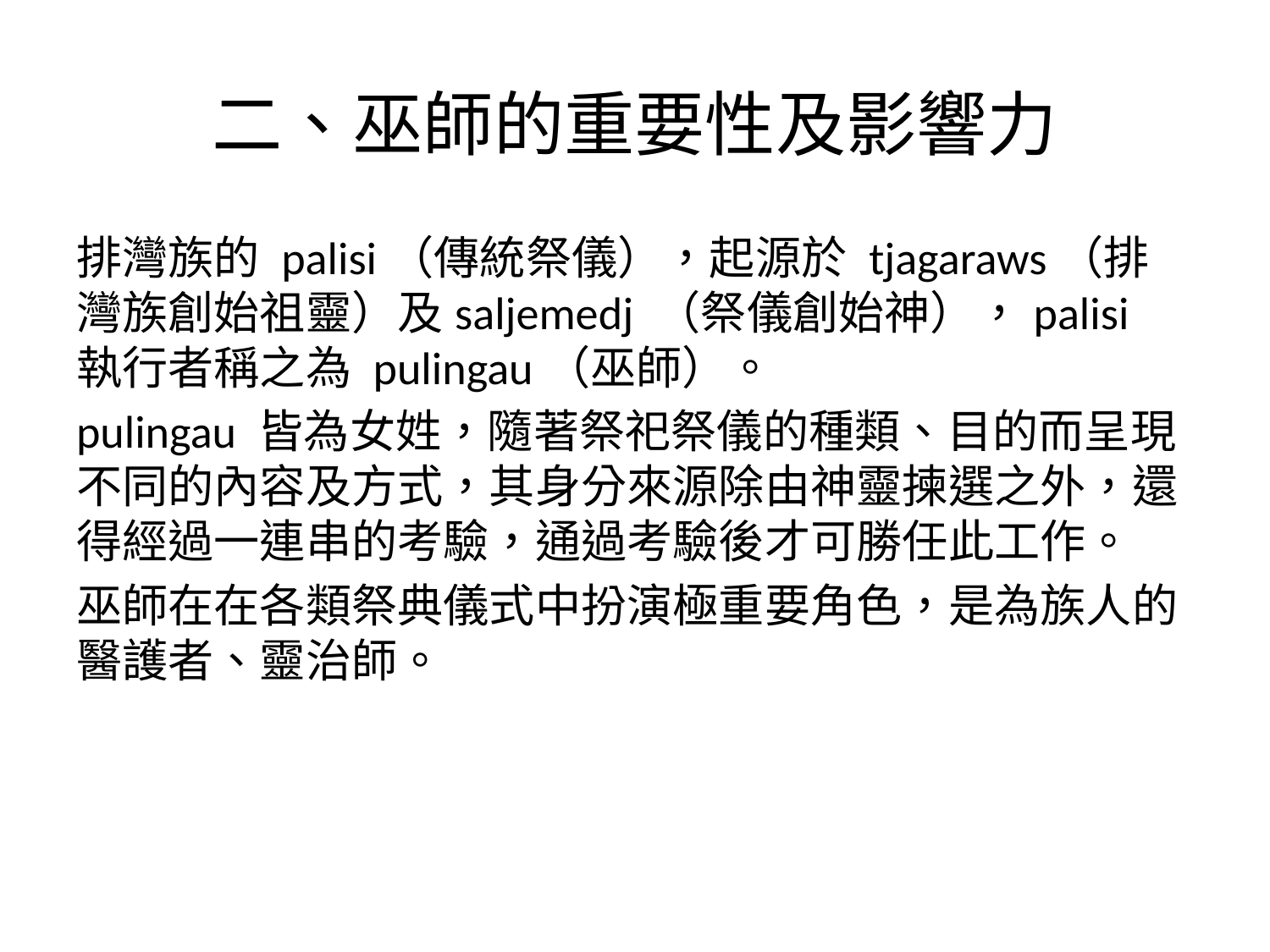

# 二、巫師的重要性及影響力
排灣族的 palisi（傳統祭儀），起源於 tjagaraws（排灣族創始祖靈）及saljemedj （祭儀創始神），palisi 執行者稱之為 pulingau（巫師）。
pulingau 皆為女姓，隨著祭祀祭儀的種類、目的而呈現不同的內容及方式，其身分來源除由神靈揀選之外，還得經過一連串的考驗，通過考驗後才可勝任此工作。
巫師在在各類祭典儀式中扮演極重要角色，是為族人的醫護者、靈治師。